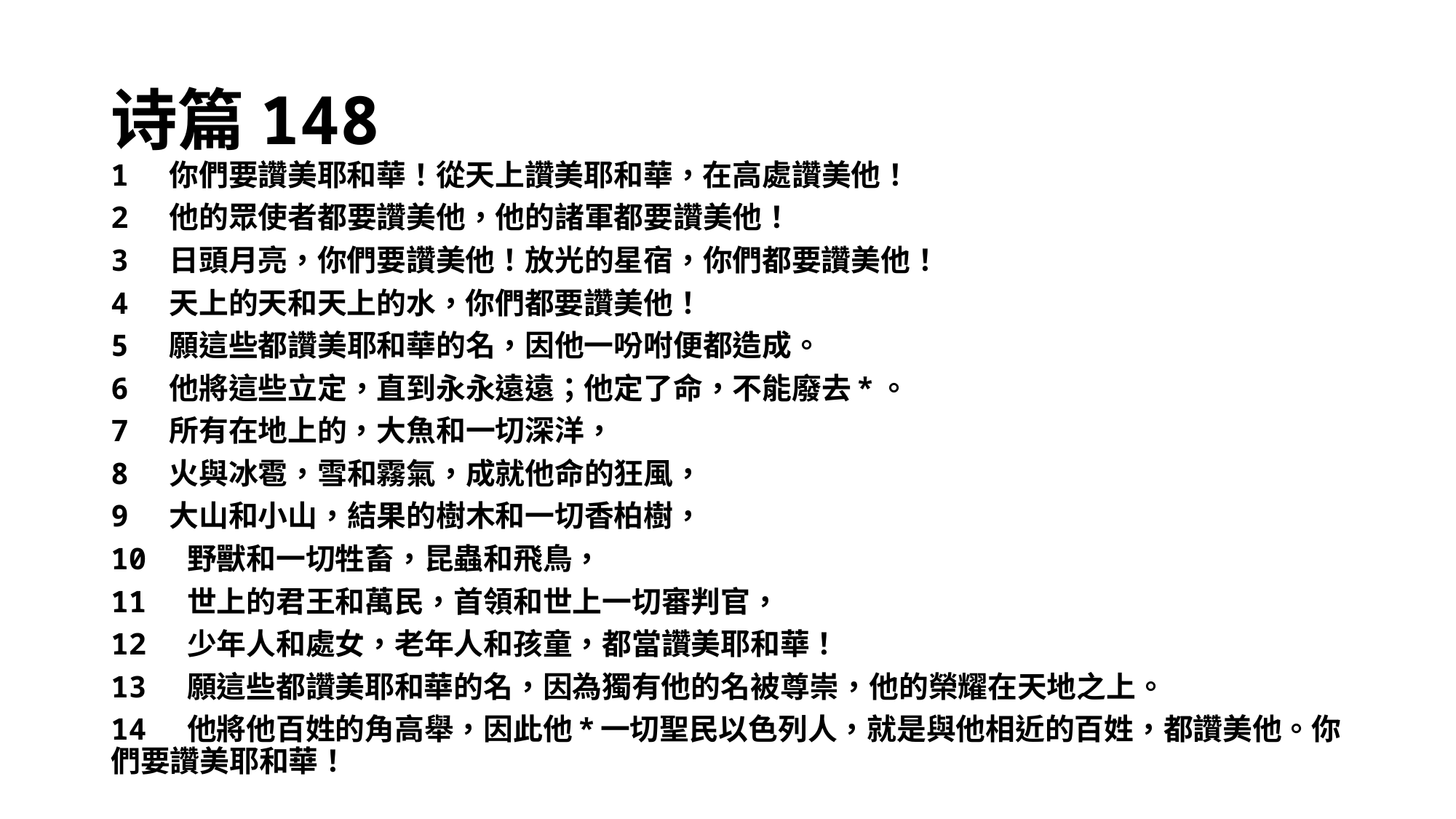

# 诗篇148
​1  你們要讚美耶和華！從天上讚美耶和華，在高處讚美他！
2  他的眾使者都要讚美他，他的諸軍都要讚美他！
3  日頭月亮，你們要讚美他！放光的星宿，你們都要讚美他！
4  天上的天和天上的水，你們都要讚美他！
5  願這些都讚美耶和華的名，因他一吩咐便都造成。
6  他將這些立定，直到永永遠遠；他定了命，不能廢去*。
7  所有在地上的，大魚和一切深洋，
8  火與冰雹，雪和霧氣，成就他命的狂風，
9  大山和小山，結果的樹木和一切香柏樹，
10  野獸和一切牲畜，昆蟲和飛鳥，
11  世上的君王和萬民，首領和世上一切審判官，
12  少年人和處女，老年人和孩童，都當讚美耶和華！
13  願這些都讚美耶和華的名，因為獨有他的名被尊崇，他的榮耀在天地之上。
14  他將他百姓的角高舉，因此他*一切聖民以色列人，就是與他相近的百姓，都讚美他。你們要讚美耶和華！